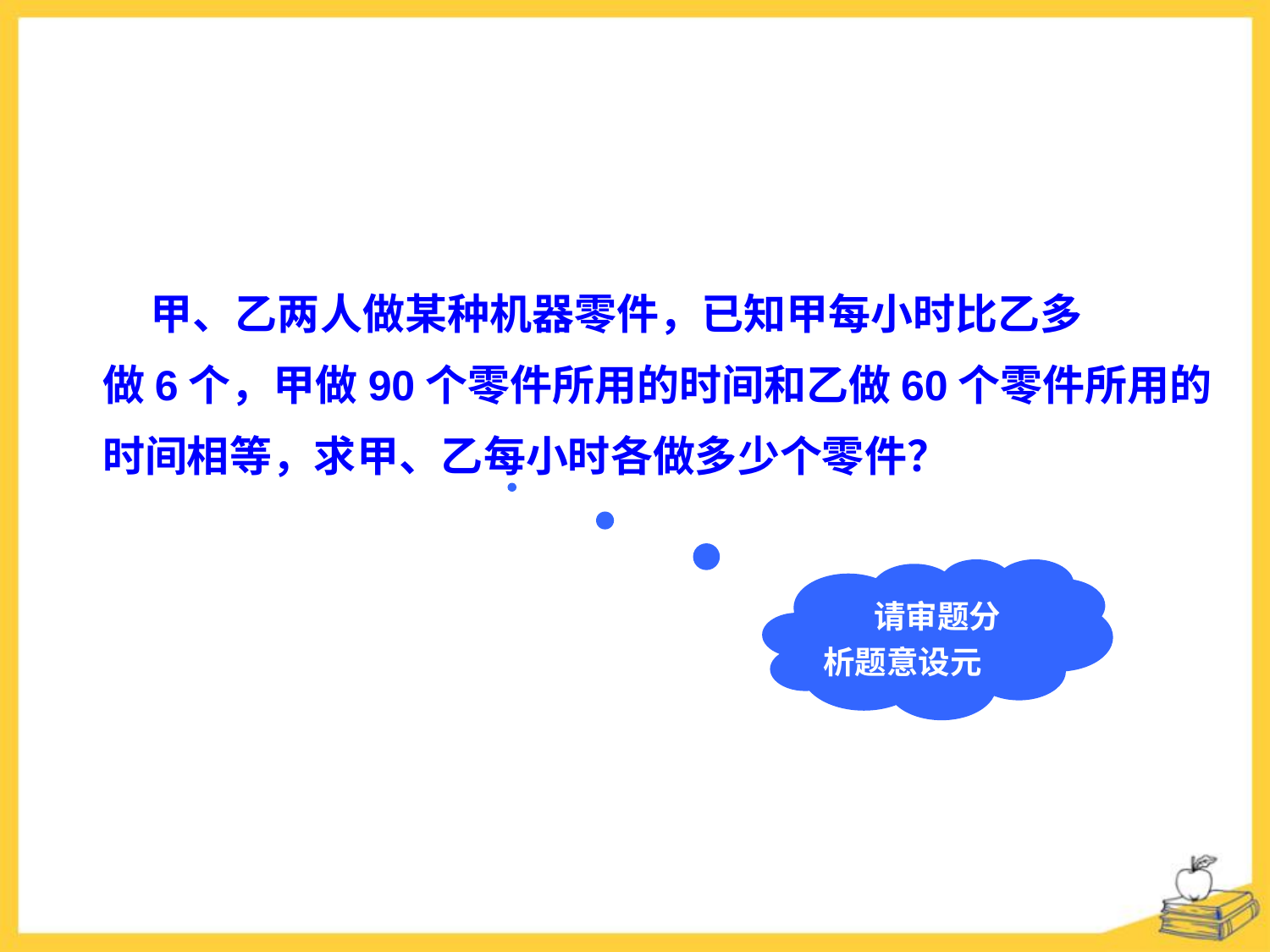

甲、乙两人做某种机器零件，已知甲每小时比乙多
做6个，甲做90个零件所用的时间和乙做60个零件所用的
时间相等，求甲、乙每小时各做多少个零件？
      请审题分析题意设元